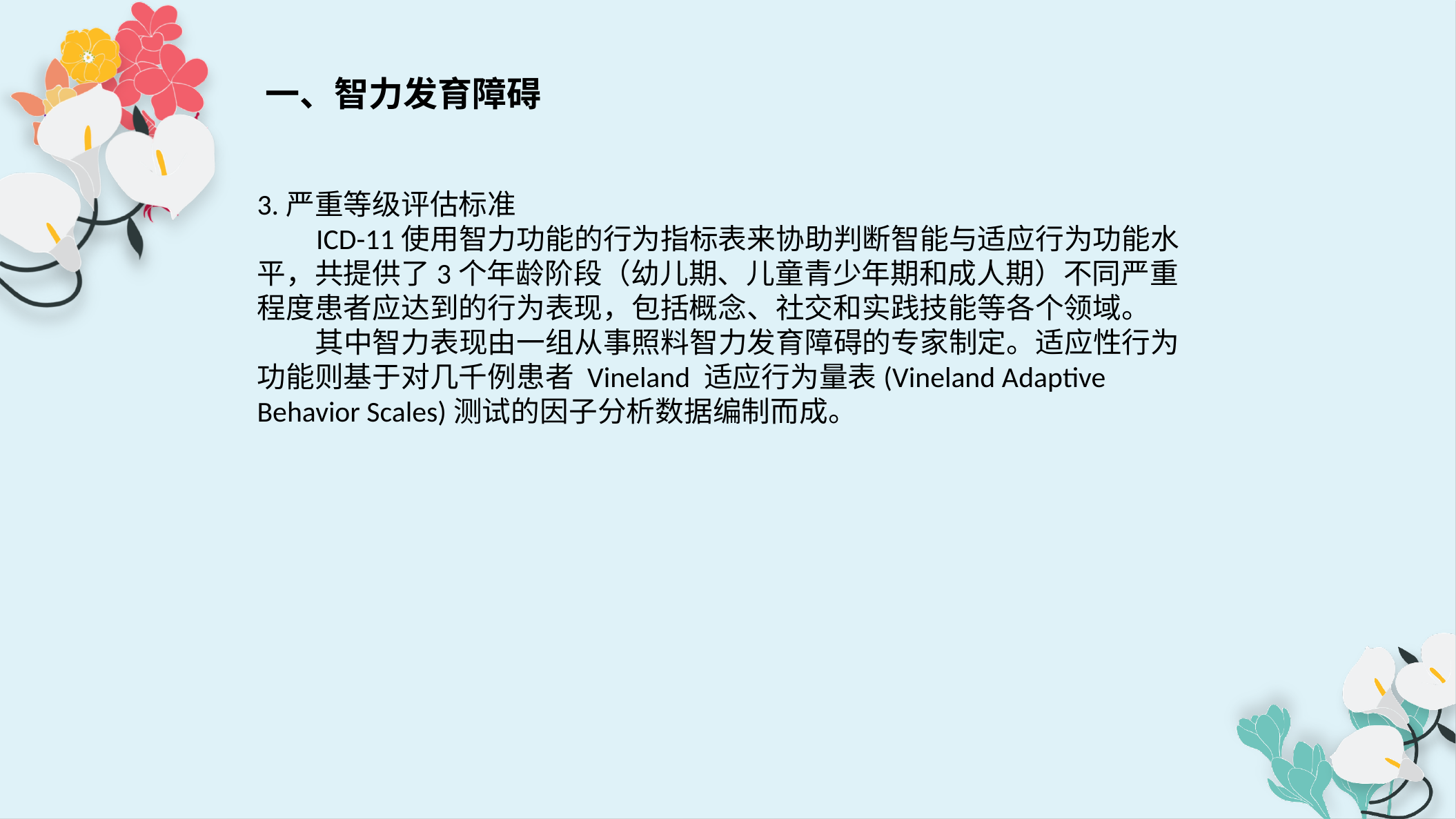

一、智力发育障碍
3.严重等级评估标准
         ICD-11使用智力功能的行为指标表来协助判断智能与适应行为功能水平，共提供了3个年龄阶段（幼儿期、儿童青少年期和成人期）不同严重程度患者应达到的行为表现，包括概念、社交和实践技能等各个领域。
        其中智力表现由一组从事照料智力发育障碍的专家制定。适应性行为功能则基于对几千例患者 Vineland 适应行为量表(Vineland Adaptive Behavior Scales)测试的因子分析数据编制而成。